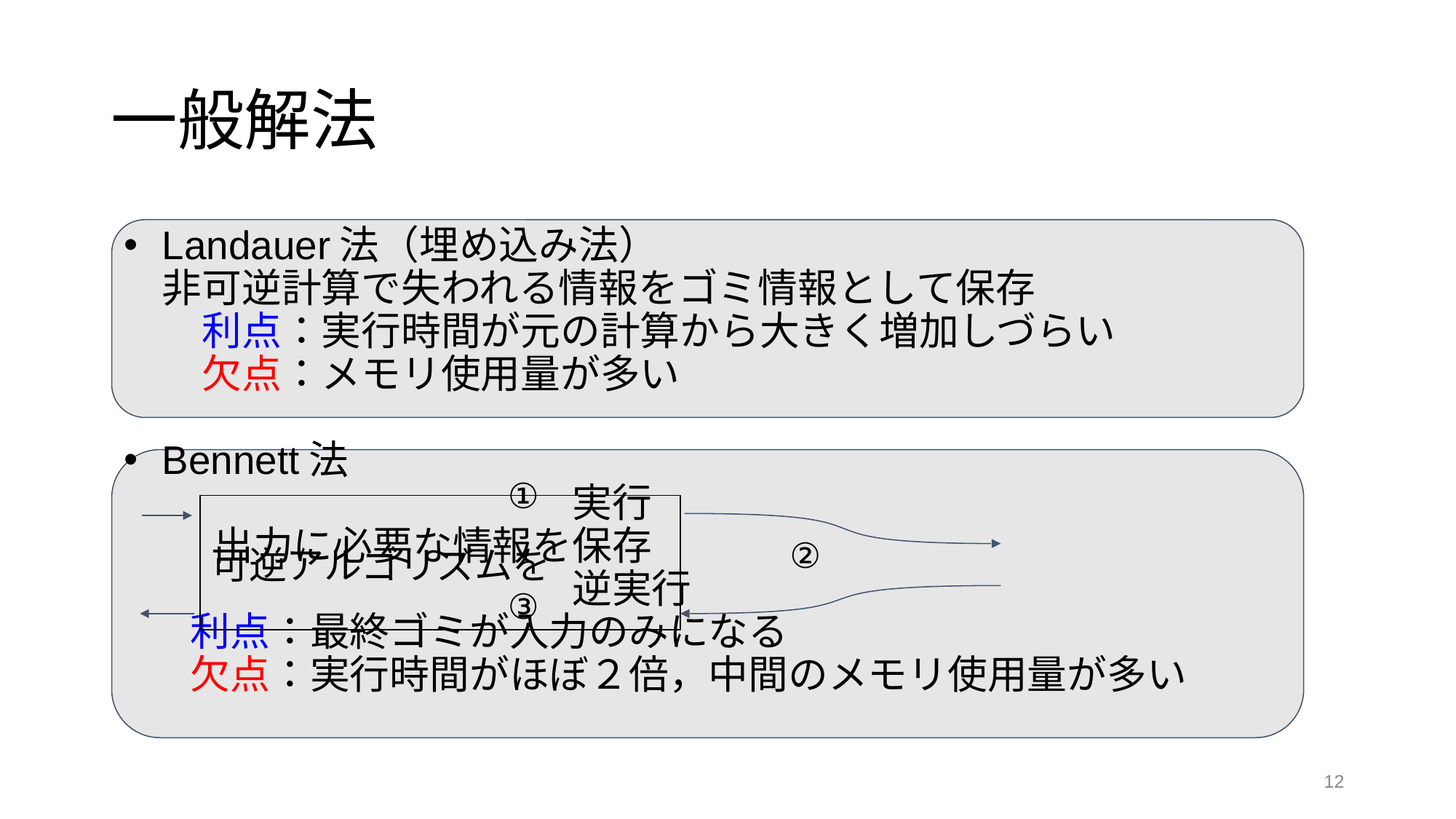

# 一般解法
Landauer法（埋め込み法）
非可逆計算で失われる情報をゴミ情報として保存
　利点：実行時間が元の計算から大きく増加しづらい
　欠点：メモリ使用量が多い

Bennett法
	　　　　　　　　　実行
													出力に必要な情報を保存
	　　　　　　　　　逆実行
　　利点：最終ゴミが入力のみになる
　　欠点：実行時間がほぼ２倍，中間のメモリ使用量が多い

①

②
可逆アルゴリズムを
③
12